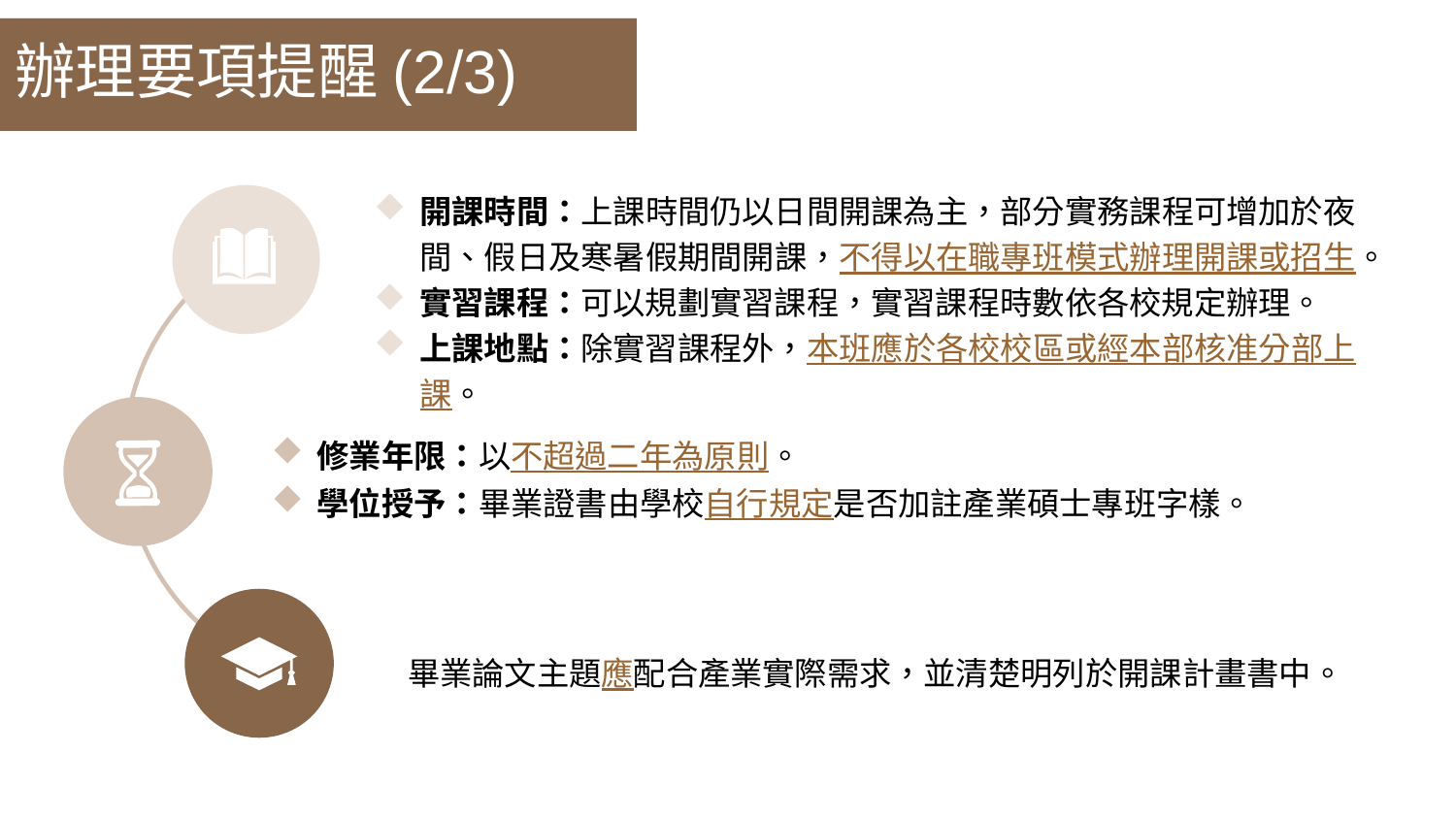

辦理要項提醒(2/3)
開課時間：上課時間仍以日間開課為主，部分實務課程可增加於夜間、假日及寒暑假期間開課，不得以在職專班模式辦理開課或招生。
實習課程：可以規劃實習課程，實習課程時數依各校規定辦理。
上課地點：除實習課程外，本班應於各校校區或經本部核准分部上課。

修業年限：以不超過二年為原則。
學位授予：畢業證書由學校自行規定是否加註產業碩士專班字樣。

畢業論文主題應配合產業實際需求，並清楚明列於開課計畫書中。